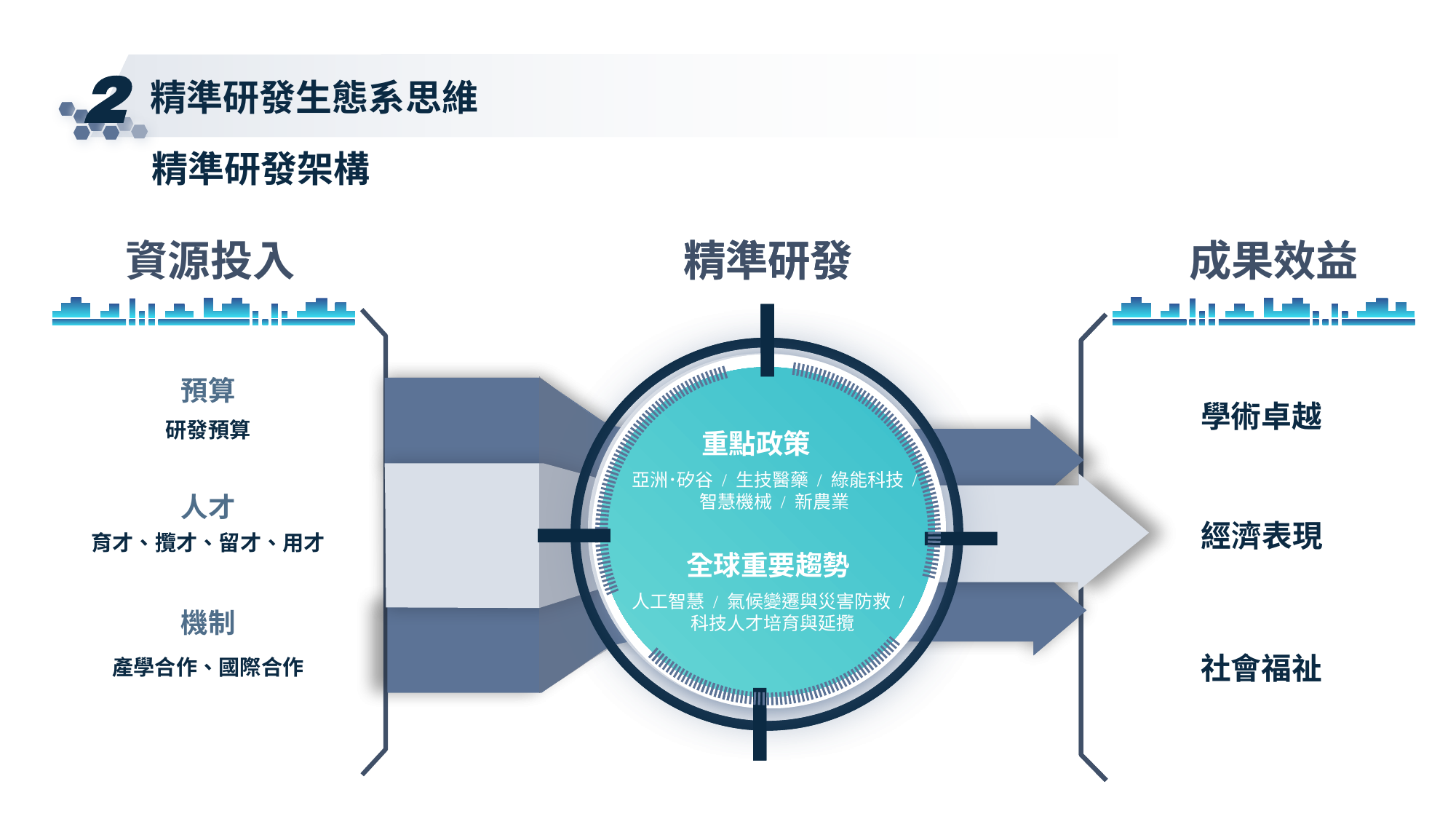

2

精準研發生態系思維
精準研發架構
資源投入
精準研發
成果效益

重點政策
亞洲･矽谷 / 生技醫藥 / 綠能科技 /
智慧機械 / 新農業

全球重要趨勢
人工智慧 / 氣候變遷與災害防救 /
 科技人才培育與延攬

學術卓越
經濟表現
社會福祉
精準研發

重點政策
亞洲･矽谷 / 生技醫藥 / 綠能科技 /
智慧機械 / 新農業

全球重要趨勢
人工智慧 / 氣候變遷與災害防救 /
 科技人才培育與延攬

預算
研發預算
人才
育才、攬才、留才、用才
機制
產學合作、國際合作